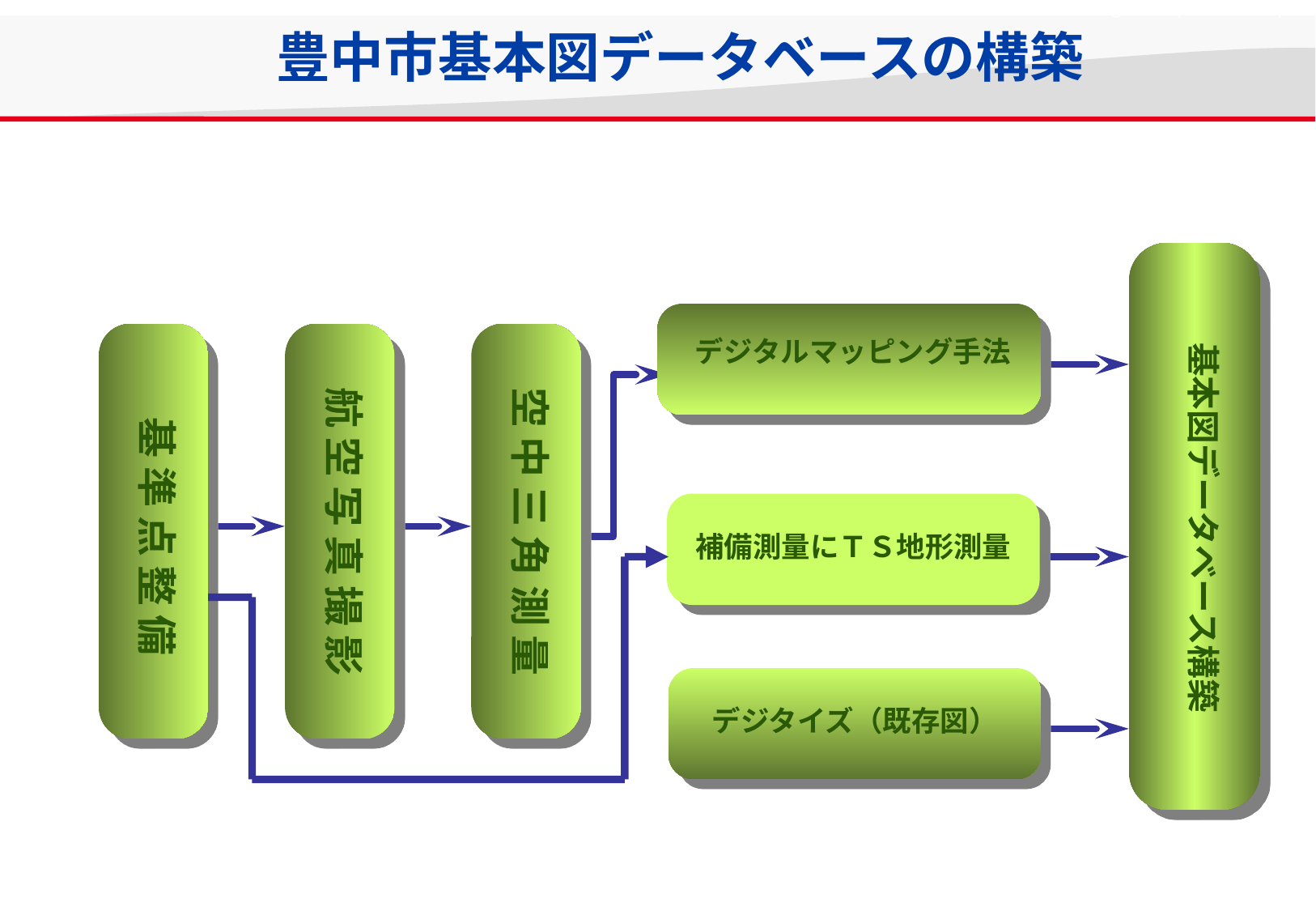

豊中市基本図データベースの構築

基本図データベース構築

デジタルマッピング手法

航 空 写 真 撮 影

空 中 三 角 測 量
基 準 点 整 備

補備測量にＴＳ地形測量

デジタイズ（既存図）